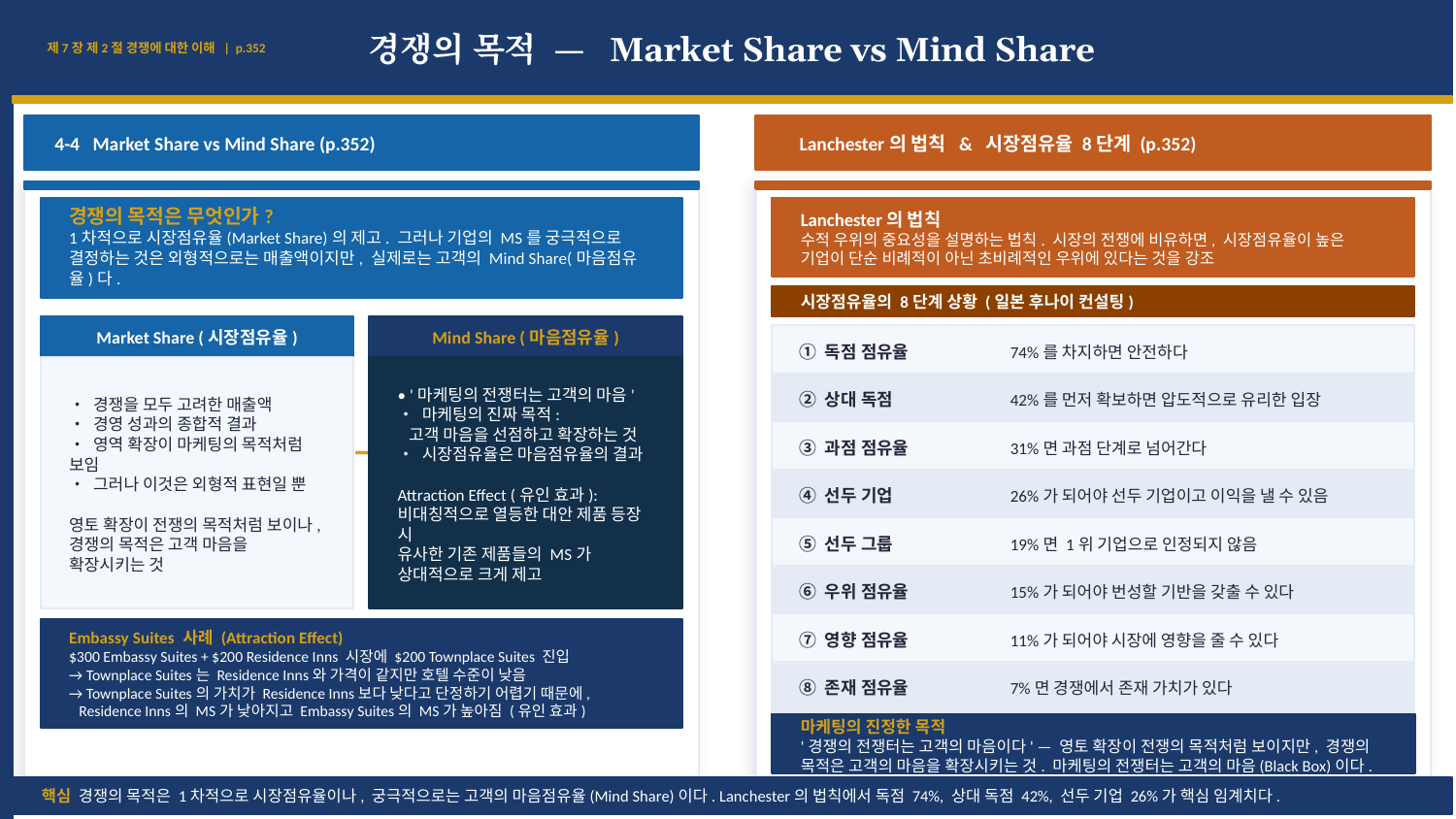

제7장 제2절 경쟁에 대한 이해  |  p.352
경쟁의 목적  —  Market Share vs Mind Share

4-4   Market Share vs Mind Share (p.352)

   Lanchester의 법칙  &  시장점유율 8단계 (p.352)

경쟁의 목적은 무엇인가?
1차적으로 시장점유율(Market Share)의 제고. 그러나 기업의 MS를 궁극적으로 결정하는 것은 외형적으로는 매출액이지만, 실제로는 고객의 Mind Share(마음점유율)다.
Lanchester의 법칙
수적 우위의 중요성을 설명하는 법칙. 시장의 전쟁에 비유하면, 시장점유율이 높은 기업이 단순 비례적이 아닌 초비례적인 우위에 있다는 것을 강조

시장점유율의 8단계 상황 (일본 후나이 컨설팅)

Market Share (시장점유율)

Mind Share (마음점유율)

① 독점 점유율
74%를 차지하면 안전하다

• 경쟁을 모두 고려한 매출액
• 경영 성과의 종합적 결과
• 영역 확장이 마케팅의 목적처럼 보임
• 그러나 이것은 외형적 표현일 뿐

영토 확장이 전쟁의 목적처럼 보이나,
경쟁의 목적은 고객 마음을 확장시키는 것
• '마케팅의 전쟁터는 고객의 마음'
• 마케팅의 진짜 목적:
  고객 마음을 선점하고 확장하는 것
• 시장점유율은 마음점유율의 결과

Attraction Effect (유인 효과):
비대칭적으로 열등한 대안 제품 등장 시
유사한 기존 제품들의 MS가 상대적으로 크게 제고

② 상대 독점
42%를 먼저 확보하면 압도적으로 유리한 입장
→

③ 과점 점유율
31%면 과점 단계로 넘어간다

④ 선두 기업
26%가 되어야 선두 기업이고 이익을 낼 수 있음

⑤ 선두 그룹
19%면 1위 기업으로 인정되지 않음

⑥ 우위 점유율
15%가 되어야 번성할 기반을 갖출 수 있다

⑦ 영향 점유율
11%가 되어야 시장에 영향을 줄 수 있다

Embassy Suites 사례 (Attraction Effect)
$300 Embassy Suites + $200 Residence Inns 시장에 $200 Townplace Suites 진입
→ Townplace Suites는 Residence Inns와 가격이 같지만 호텔 수준이 낮음
→ Townplace Suites의 가치가 Residence Inns보다 낮다고 단정하기 어렵기 때문에,
   Residence Inns의 MS가 낮아지고 Embassy Suites의 MS가 높아짐 (유인 효과)

⑧ 존재 점유율
7%면 경쟁에서 존재 가치가 있다

마케팅의 진정한 목적
'경쟁의 전쟁터는 고객의 마음이다' — 영토 확장이 전쟁의 목적처럼 보이지만, 경쟁의 목적은 고객의 마음을 확장시키는 것. 마케팅의 전쟁터는 고객의 마음(Black Box)이다.

핵심  경쟁의 목적은 1차적으로 시장점유율이나, 궁극적으로는 고객의 마음점유율(Mind Share)이다. Lanchester의 법칙에서 독점 74%, 상대 독점 42%, 선두 기업 26%가 핵심 임계치다.